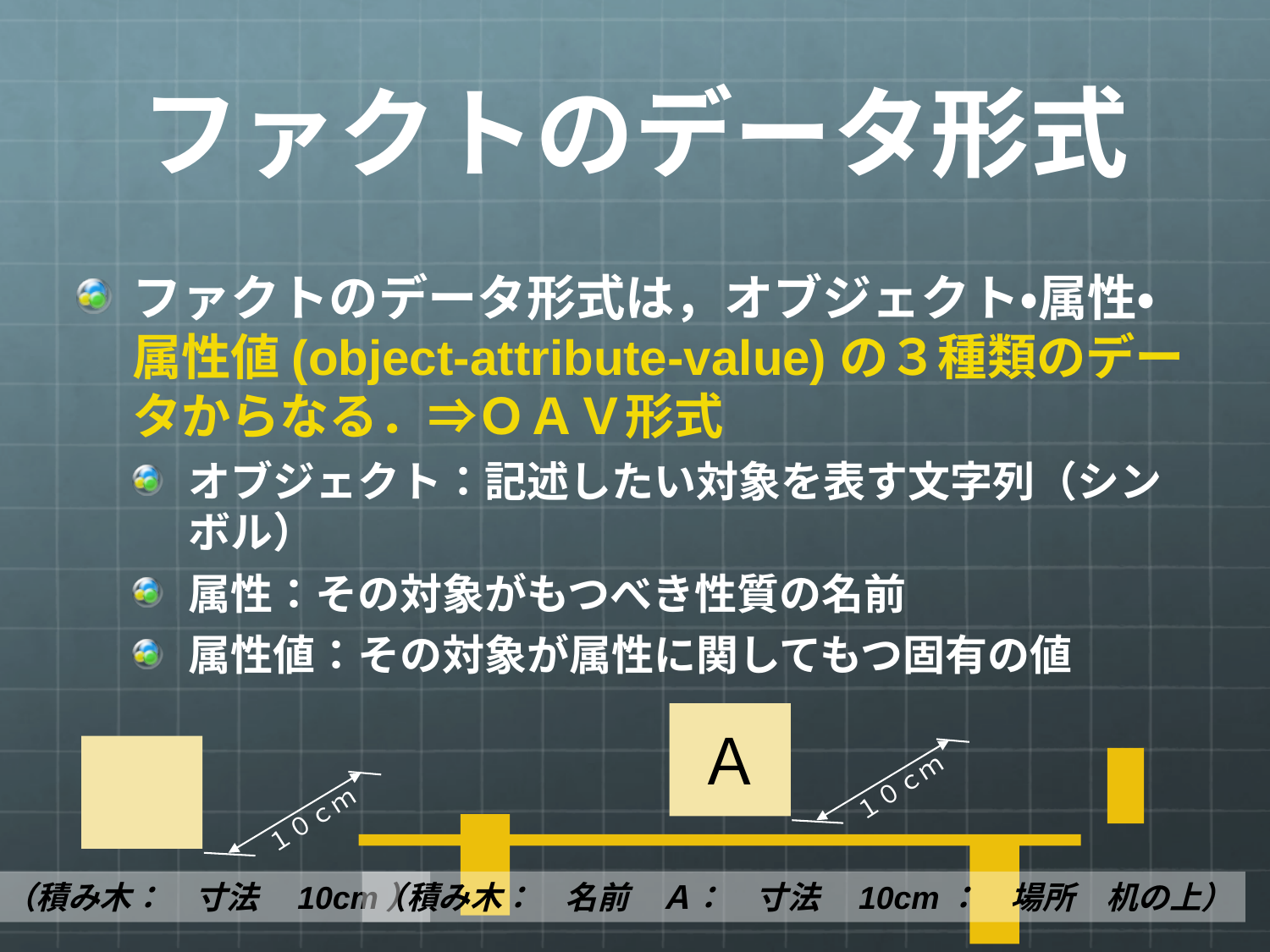

# ファクトのデータ形式
ファクトのデータ形式は，オブジェクト・属性・属性値(object-attribute-value)の３種類のデータからなる．⇒ＯＡＶ形式
オブジェクト：記述したい対象を表す文字列（シンボル）
属性：その対象がもつべき性質の名前
属性値：その対象が属性に関してもつ固有の値
Ａ

１０ｃｍ

１０ｃｍ

（積み木：　寸法　10cm）
（積み木：　名前　Ａ：　寸法　10cm：　場所　机の上）